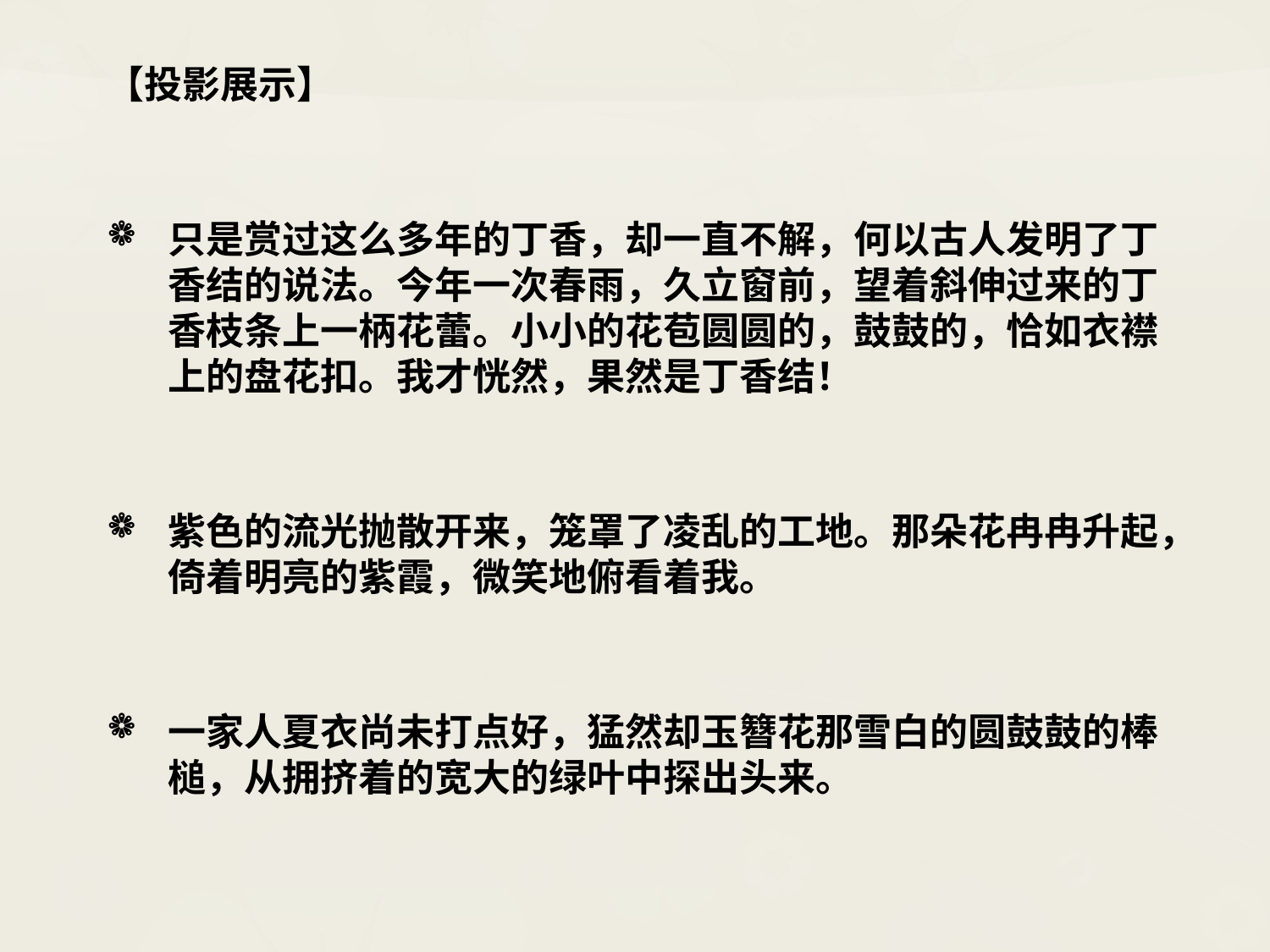

【投影展示】

只是赏过这么多年的丁香，却一直不解，何以古人发明了丁香结的说法。今年一次春雨，久立窗前，望着斜伸过来的丁香枝条上一柄花蕾。小小的花苞圆圆的，鼓鼓的，恰如衣襟上的盘花扣。我才恍然，果然是丁香结！

紫色的流光抛散开来，笼罩了凌乱的工地。那朵花冉冉升起，倚着明亮的紫霞，微笑地俯看着我。

一家人夏衣尚未打点好，猛然却玉簪花那雪白的圆鼓鼓的棒槌，从拥挤着的宽大的绿叶中探出头来。